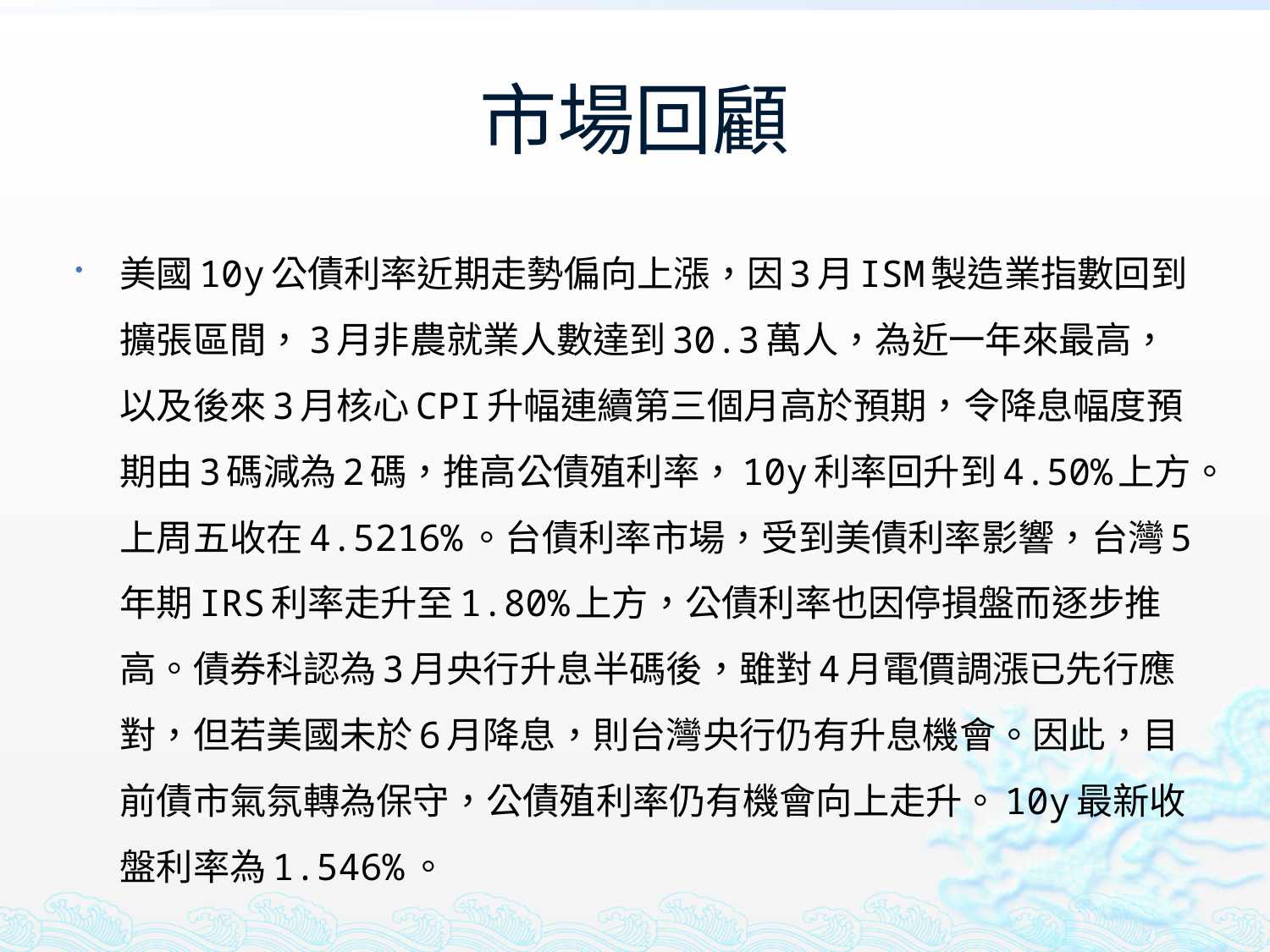

# 市場回顧
美國10y公債利率近期走勢偏向上漲，因3月ISM製造業指數回到擴張區間，3月非農就業人數達到30.3萬人，為近一年來最高，以及後來3月核心CPI升幅連續第三個月高於預期，令降息幅度預期由3碼減為2碼，推高公債殖利率，10y利率回升到4.50%上方。上周五收在4.5216%。台債利率市場，受到美債利率影響，台灣5年期IRS利率走升至1.80%上方，公債利率也因停損盤而逐步推高。債券科認為3月央行升息半碼後，雖對4月電價調漲已先行應對，但若美國未於6月降息，則台灣央行仍有升息機會。因此，目前債市氣氛轉為保守，公債殖利率仍有機會向上走升。10y最新收盤利率為1.546%。